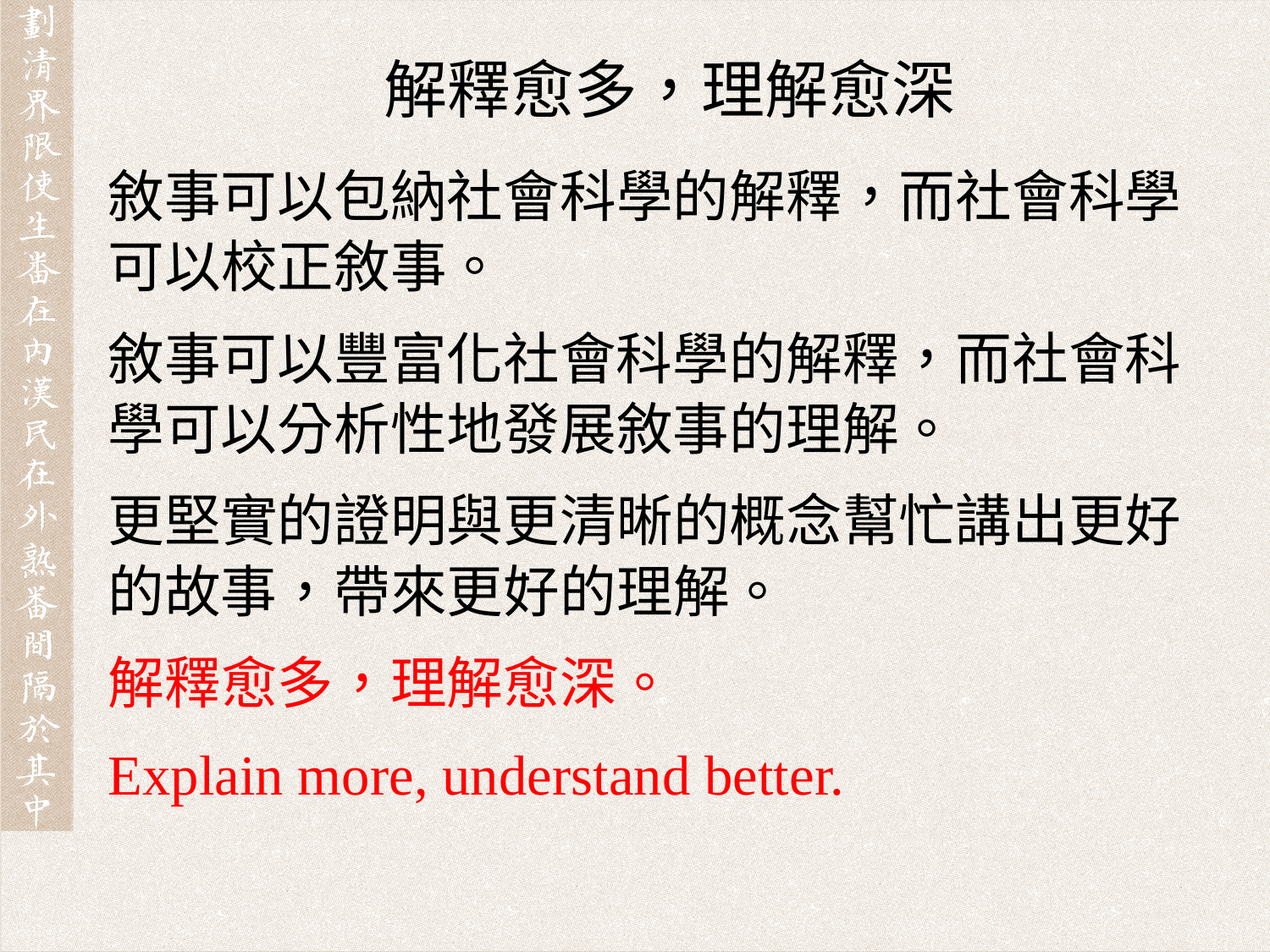

解釋愈多，理解愈深
敘事可以包納社會科學的解釋，而社會科學可以校正敘事。
敘事可以豐富化社會科學的解釋，而社會科學可以分析性地發展敘事的理解。
更堅實的證明與更清晰的概念幫忙講出更好的故事，帶來更好的理解。
解釋愈多，理解愈深。
Explain more, understand better.